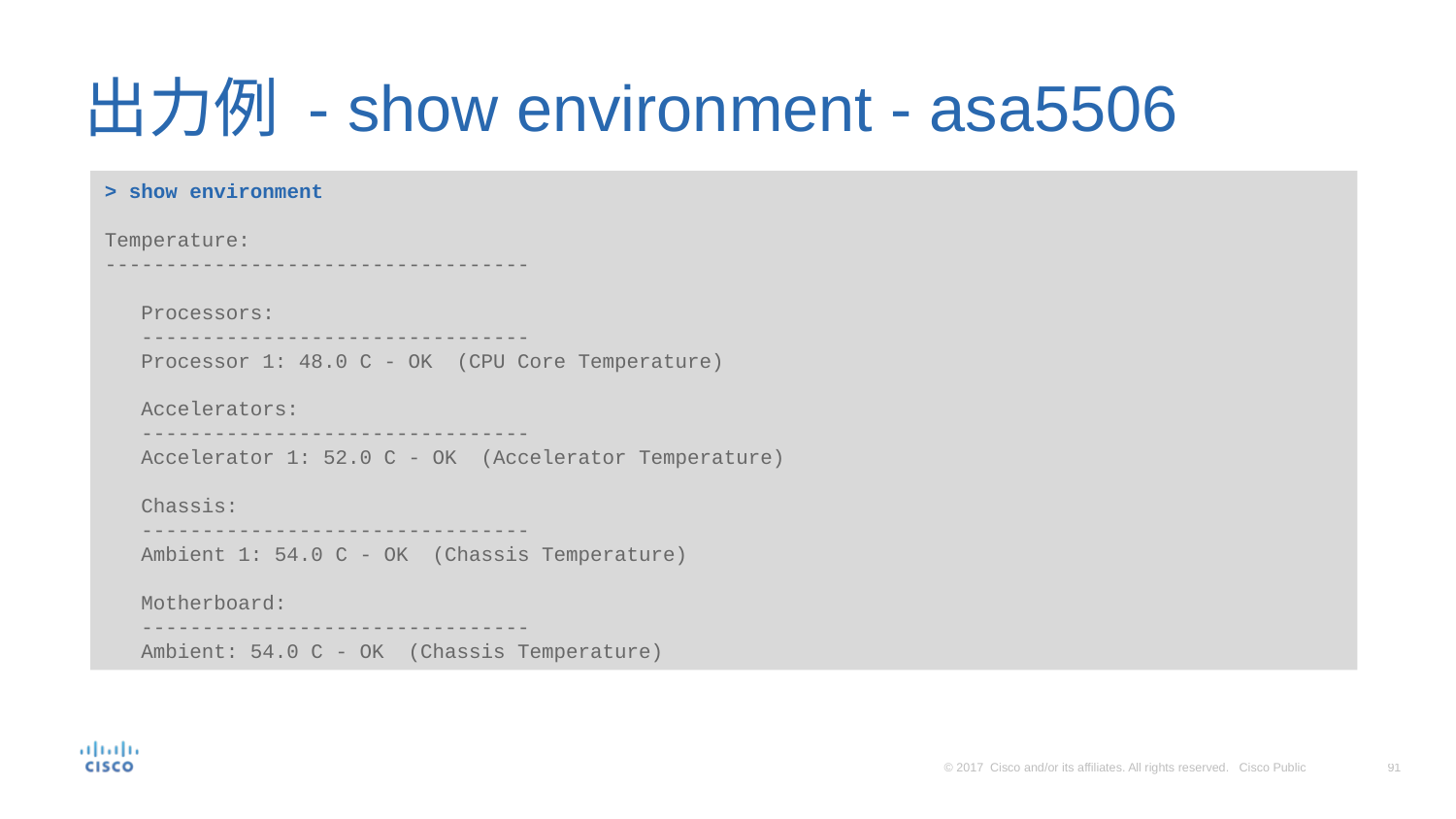

# 出力例 - show environment - asa5506
> show environment

Temperature:
-----------------------------------

   Processors:
   --------------------------------
   Processor 1: 48.0 C - OK  (CPU Core Temperature)

   Accelerators:
   --------------------------------
   Accelerator 1: 52.0 C - OK  (Accelerator Temperature)

   Chassis:
   --------------------------------
   Ambient 1: 54.0 C - OK  (Chassis Temperature)

   Motherboard:
   --------------------------------
   Ambient: 54.0 C - OK  (Chassis Temperature)